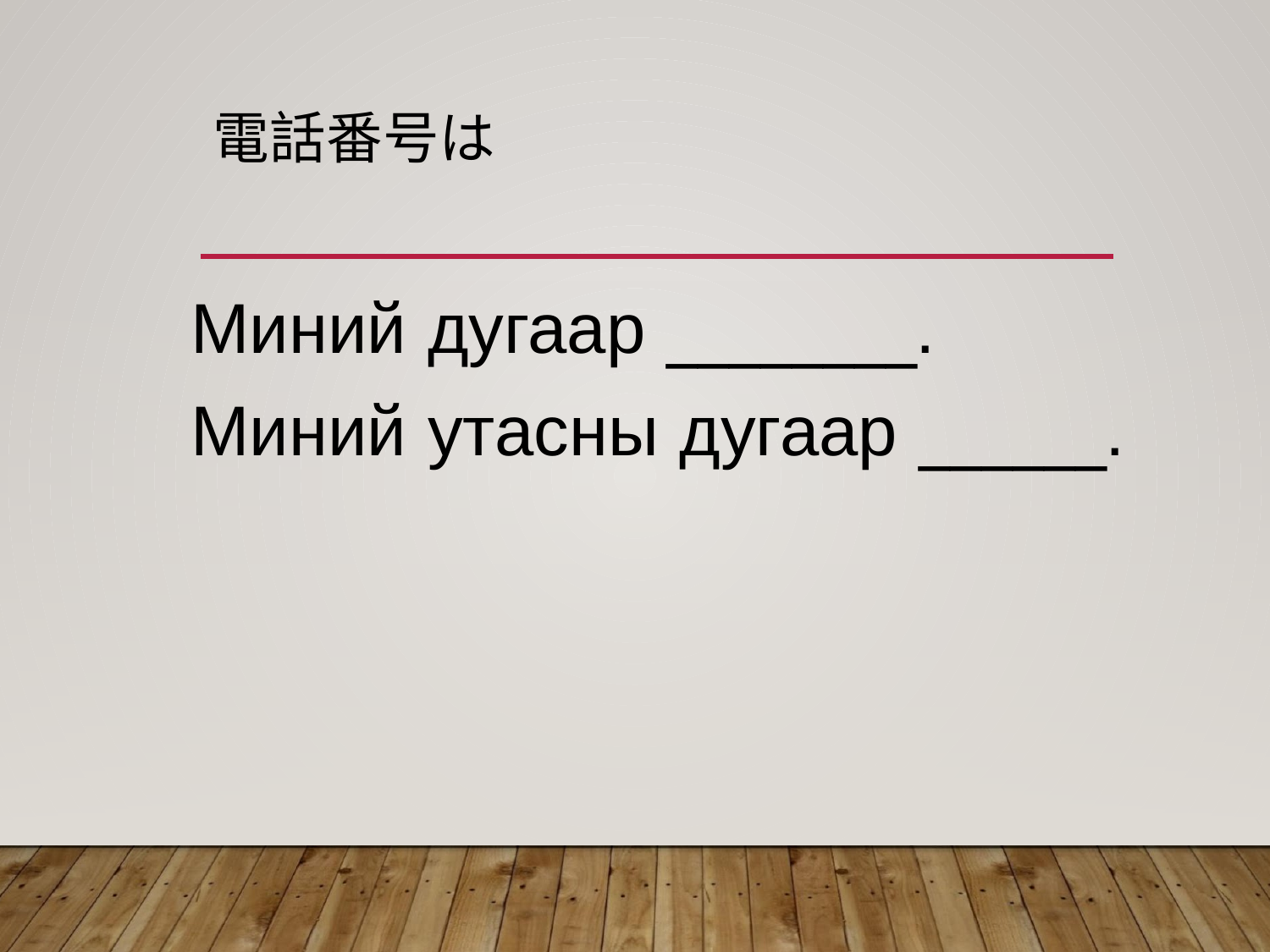

# 電話番号は
Миний дугаар ________.
Миний утасны дугаар ______.